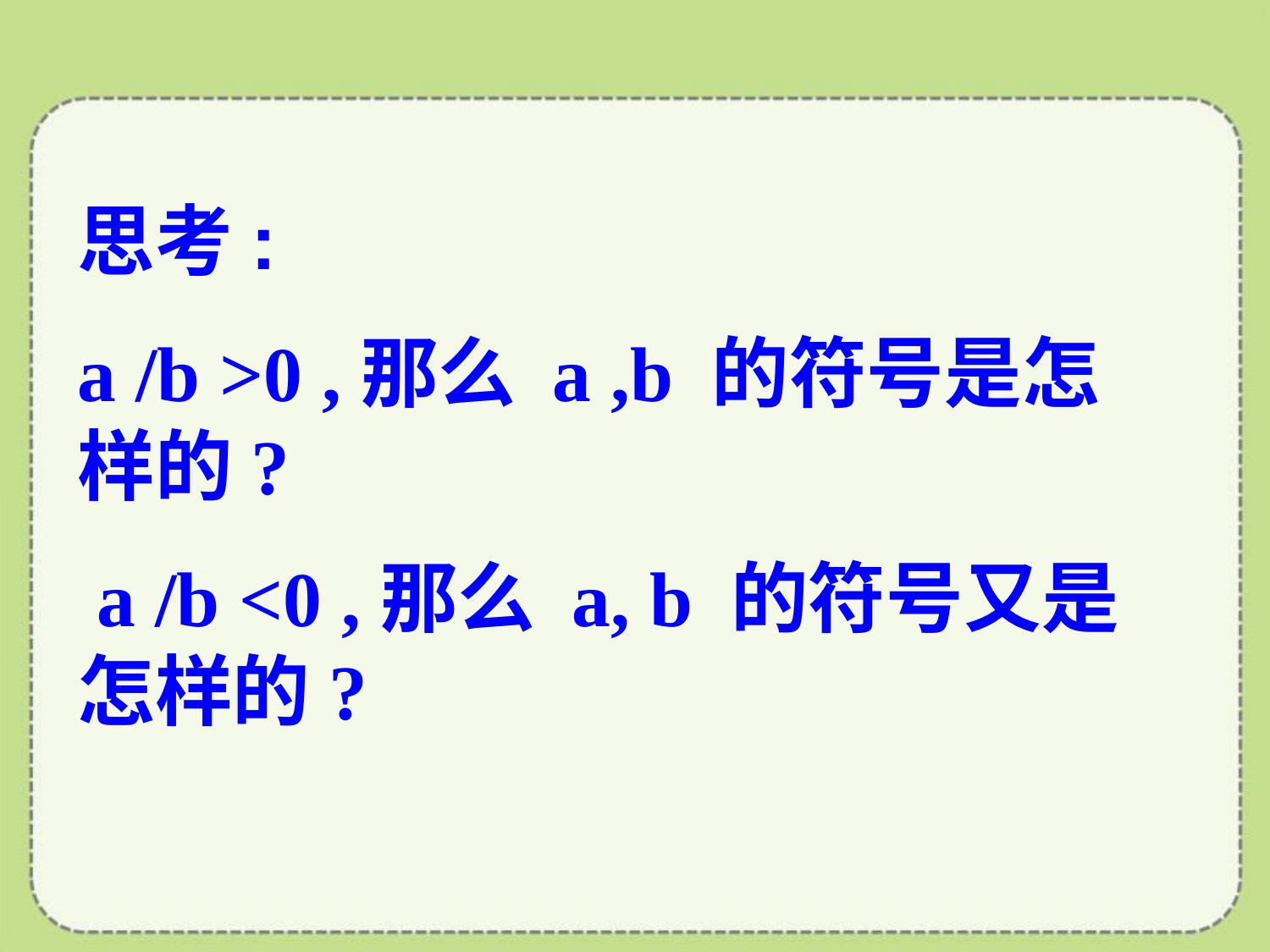

思考:
a /b >0 ,那么 a ,b 的符号是怎样的?
 a /b <0 ,那么 a, b 的符号又是怎样的?